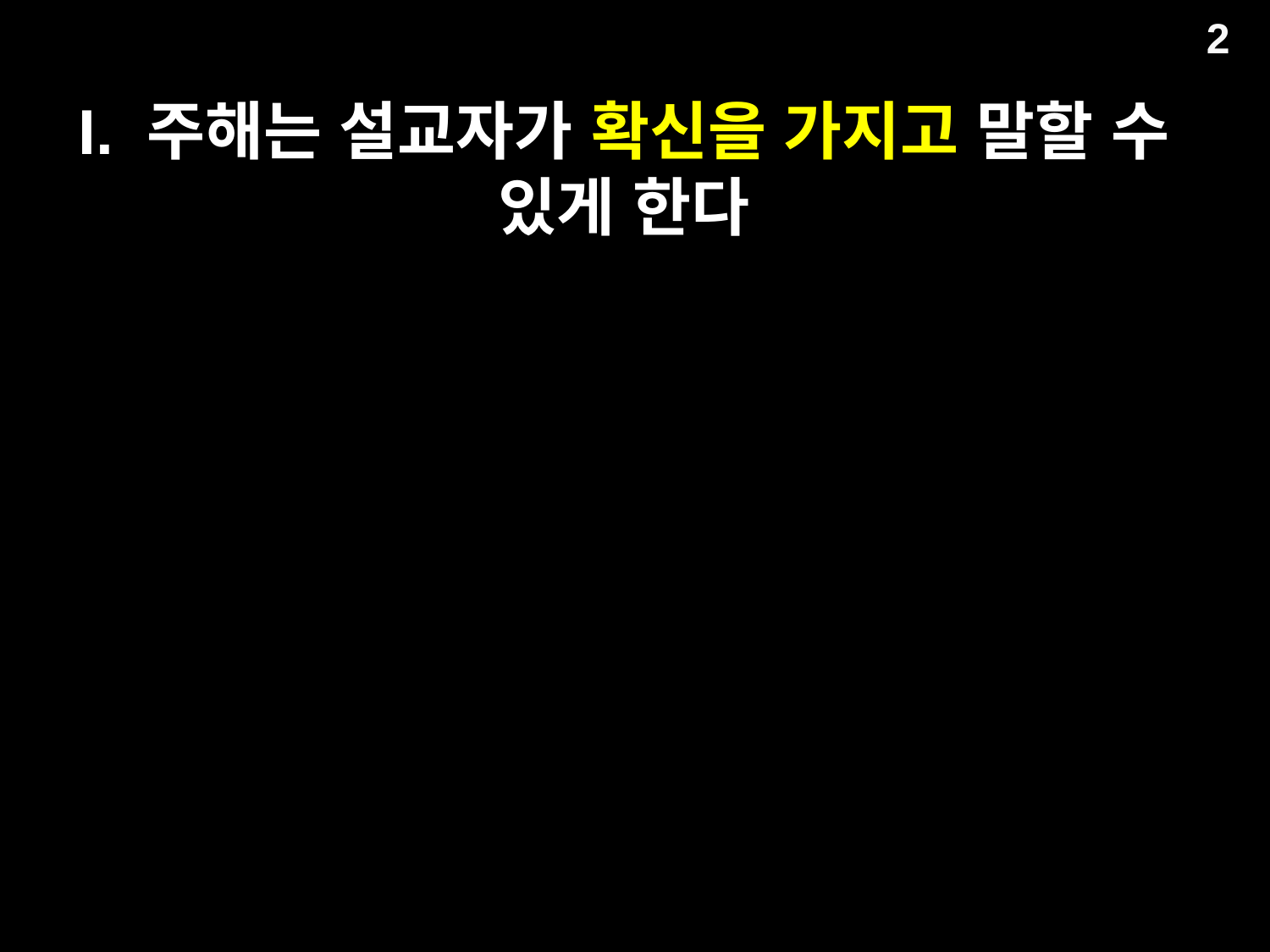

2
# I. 주해는 설교자가 확신을 가지고 말할 수 있게 한다
구제
갈등
성적타락